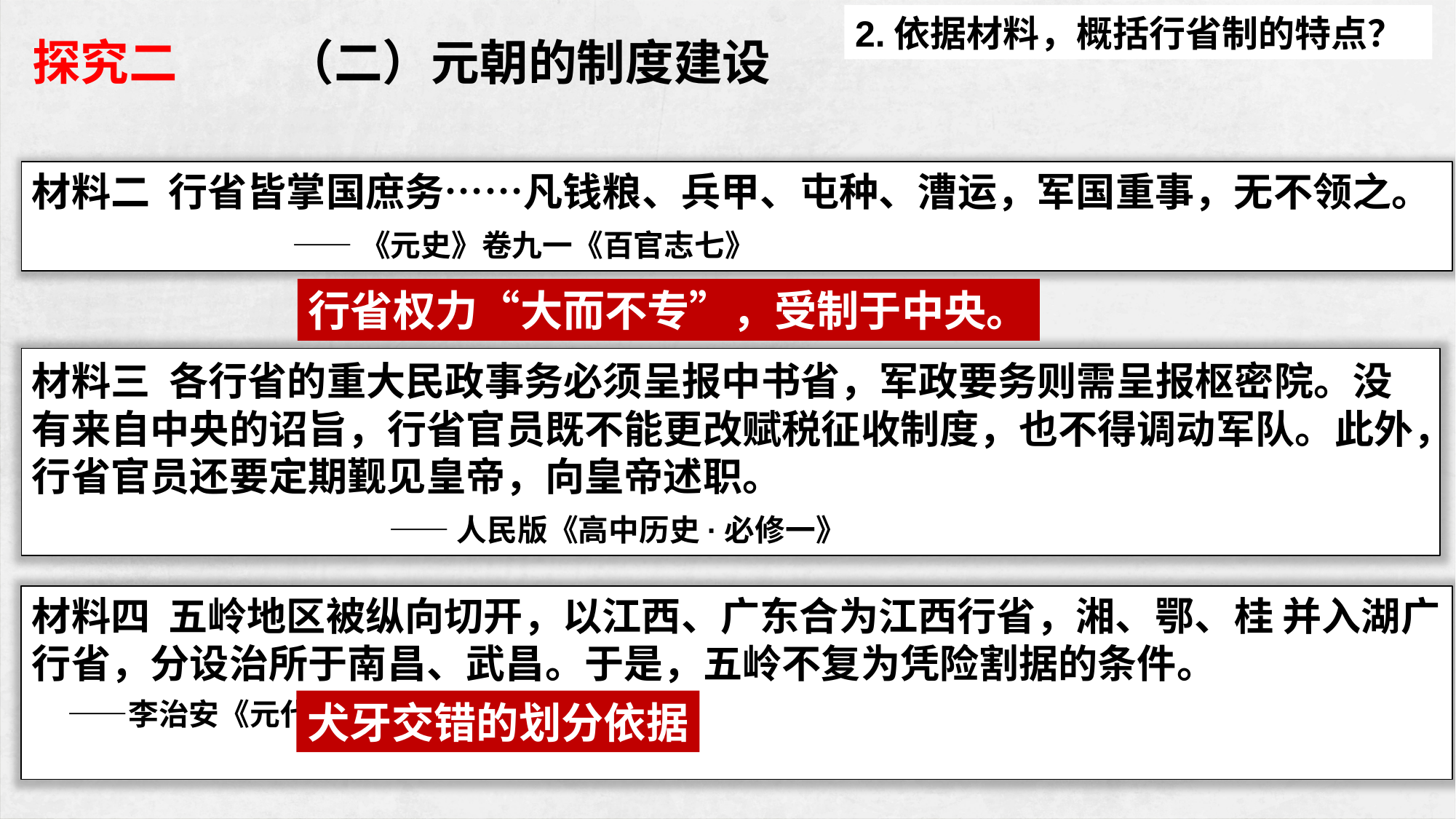

2.依据材料，概括行省制的特点？
探究二
（二）元朝的制度建设
材料二  行省皆掌国庶务……凡钱粮、兵甲、屯种、漕运，军国重事，无不领之。
                           ——《元史》卷九一《百官志七》
行省权力“大而不专”，受制于中央。
材料三  各行省的重大民政事务必须呈报中书省，军政要务则需呈报枢密院。没有来自中央的诏旨，行省官员既不能更改赋税征收制度，也不得调动军队。此外，行省官员还要定期觐见皇帝，向皇帝述职。
                                     ——人民版《高中历史·必修一》
材料四  五岭地区被纵向切开，以江西、广东合为江西行省，湘、鄂、桂 并入湖广行省，分设治所于南昌、武昌。于是，五岭不复为凭险割据的条件。                              ——李治安《元代行省制的特点与历史作用 》
犬牙交错的划分依据